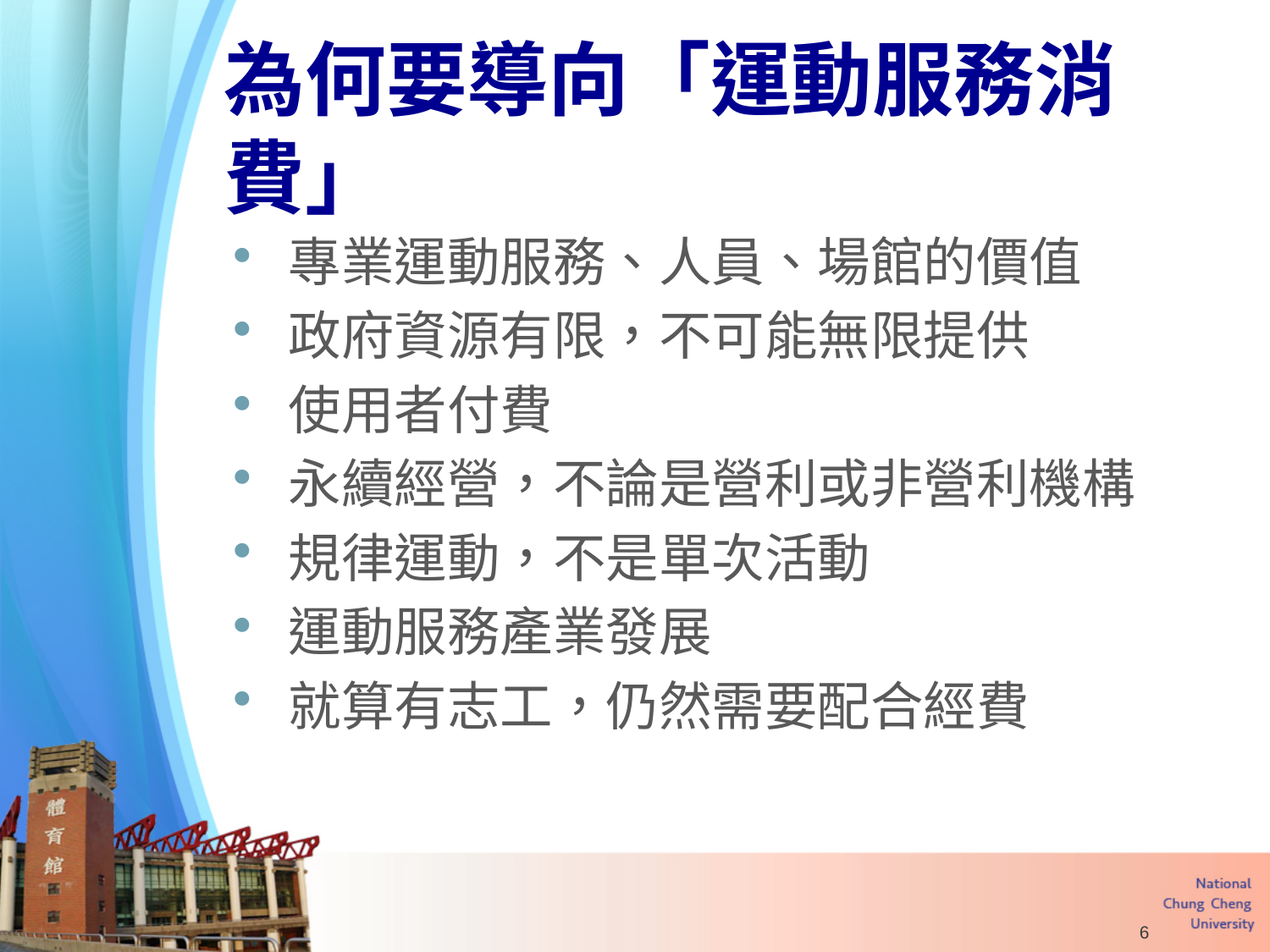

# 為何要導向「運動服務消費」
專業運動服務、人員、場館的價值
政府資源有限，不可能無限提供
使用者付費
永續經營，不論是營利或非營利機構
規律運動，不是單次活動
運動服務產業發展
就算有志工，仍然需要配合經費
6